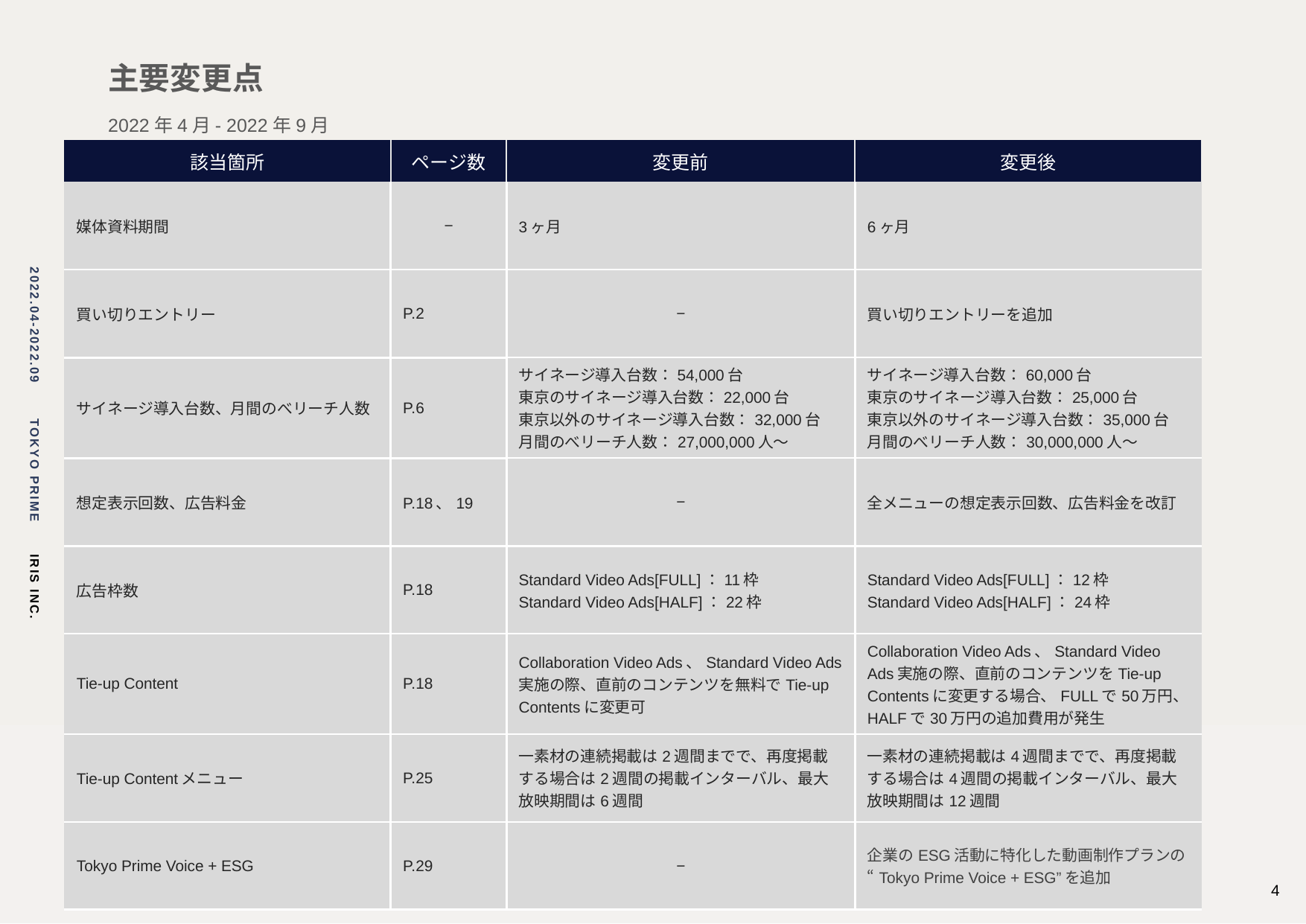

主要変更点
2022年4月- 2022年9月
| 該当箇所 | ページ数 | 変更前 | 変更後 |
| --- | --- | --- | --- |
| 媒体資料期間 | − | 3ヶ月 | 6ヶ月 |
| 買い切りエントリー | P.2 | − | 買い切りエントリーを追加 |
| サイネージ導入台数、月間のべリーチ人数 | P.6 | サイネージ導入台数：54,000台 東京のサイネージ導入台数：22,000台 東京以外のサイネージ導入台数：32,000台 月間のべリーチ人数：27,000,000人〜 | サイネージ導入台数：60,000台 東京のサイネージ導入台数：25,000台 東京以外のサイネージ導入台数：35,000台 月間のべリーチ人数：30,000,000人〜 |
| 想定表示回数、広告料金 | P.18、19 | − | 全メニューの想定表示回数、広告料金を改訂 |
| 広告枠数 | P.18 | Standard Video Ads[FULL]：11枠 Standard Video Ads[HALF]：22枠 | Standard Video Ads[FULL]：12枠 Standard Video Ads[HALF]：24枠 |
| Tie-up Content | P.18 | Collaboration Video Ads、Standard Video Ads実施の際、直前のコンテンツを無料でTie-up Contentsに変更可 | Collaboration Video Ads、Standard Video Ads実施の際、直前のコンテンツをTie-up Contentsに変更する場合、FULLで50万円、HALFで30万円の追加費用が発生 |
| Tie-up Contentメニュー | P.25 | 一素材の連続掲載は2週間までで、再度掲載する場合は2週間の掲載インターバル、最大放映期間は6週間 | 一素材の連続掲載は4週間までで、再度掲載する場合は4週間の掲載インターバル、最大放映期間は12週間 |
| Tokyo Prime Voice + ESG | P.29 | − | 企業のESG活動に特化した動画制作プランの“Tokyo Prime Voice + ESG”を追加 |